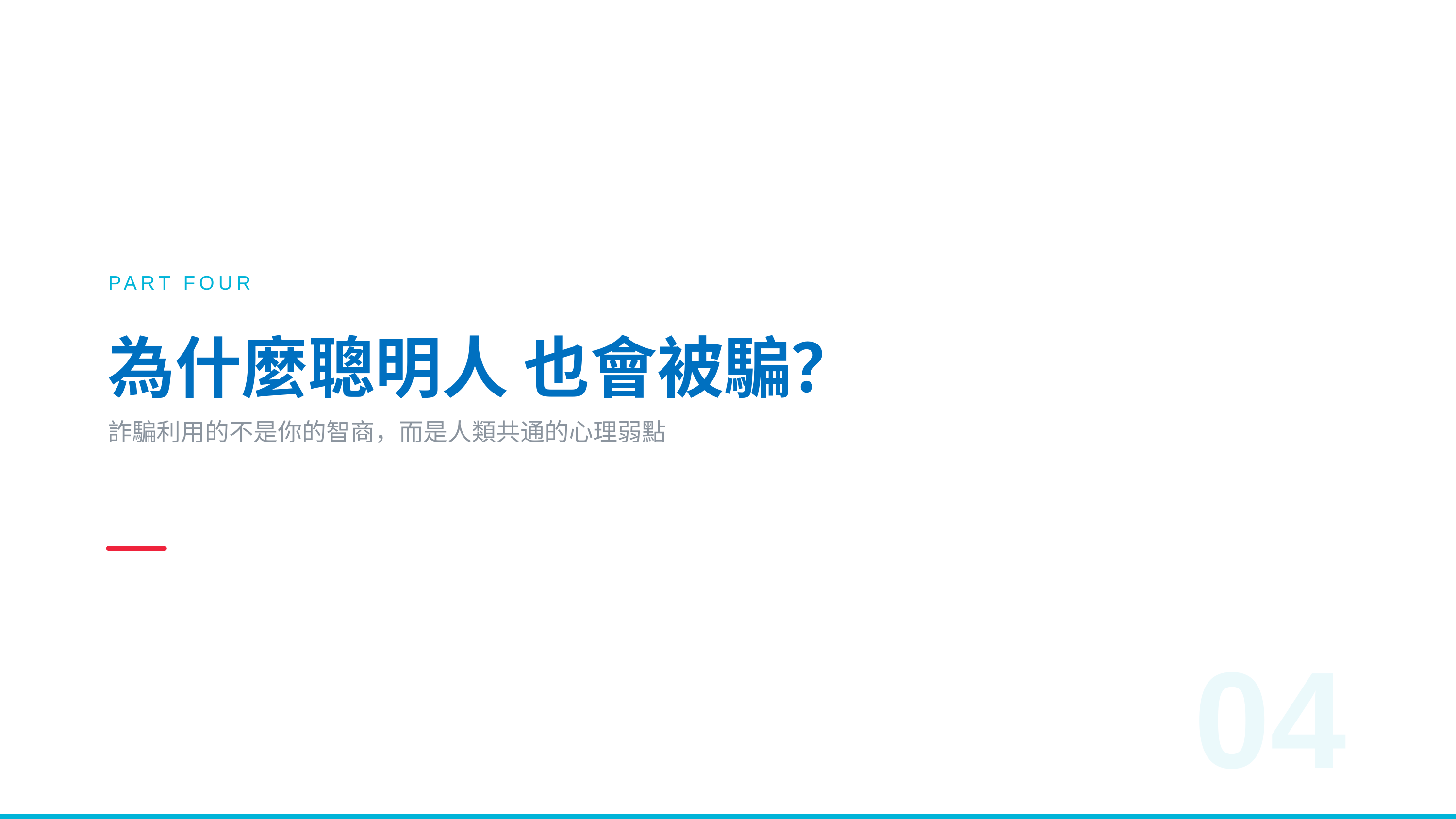

PART FOUR
為什麼聰明人 也會被騙？
詐騙利用的不是你的智商，而是人類共通的心理弱點

04